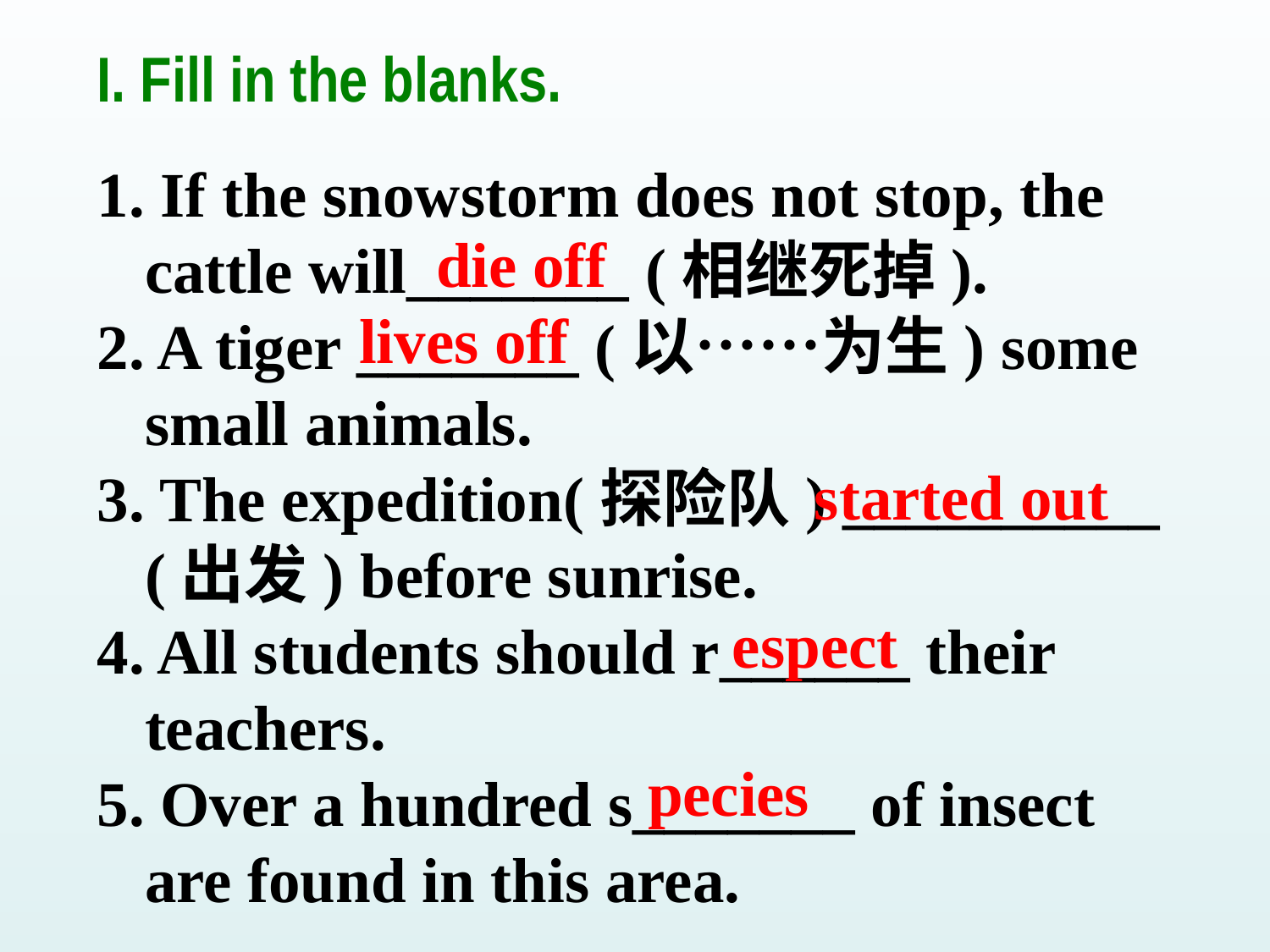

I. Fill in the blanks.
 If the snowstorm does not stop, the cattle will_______ (相继死掉).
2. A tiger _______ (以……为生) some small animals.
3. The expedition(探险队) __________ (出发) before sunrise.
4. All students should r______ their teachers.
5. Over a hundred s_______ of insect are found in this area.
die off
lives off
started out
espect
pecies